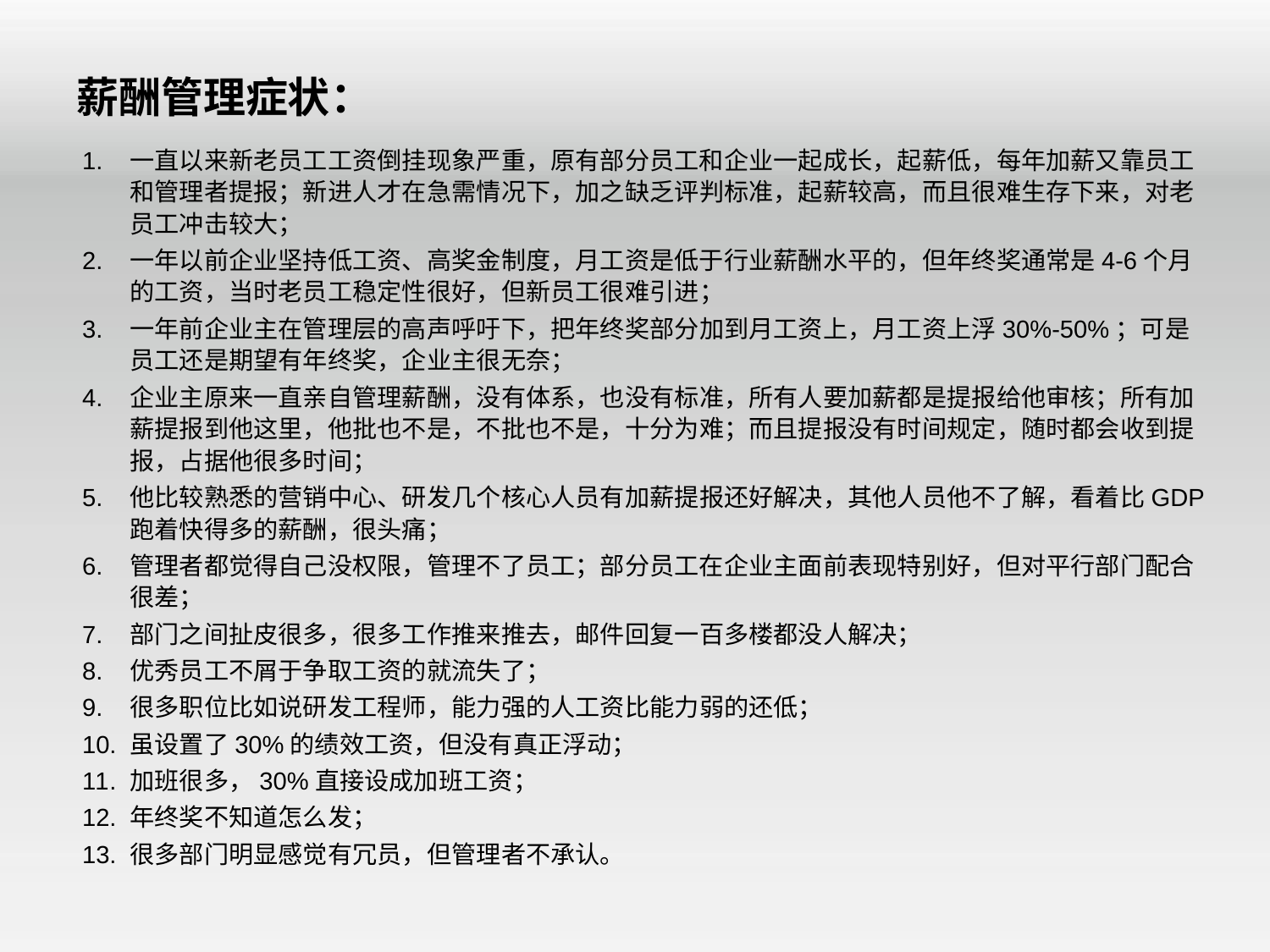

# 薪酬管理症状：
一直以来新老员工工资倒挂现象严重，原有部分员工和企业一起成长，起薪低，每年加薪又靠员工和管理者提报；新进人才在急需情况下，加之缺乏评判标准，起薪较高，而且很难生存下来，对老员工冲击较大；
一年以前企业坚持低工资、高奖金制度，月工资是低于行业薪酬水平的，但年终奖通常是4-6个月的工资，当时老员工稳定性很好，但新员工很难引进；
一年前企业主在管理层的高声呼吁下，把年终奖部分加到月工资上，月工资上浮30%-50%；可是员工还是期望有年终奖，企业主很无奈；
企业主原来一直亲自管理薪酬，没有体系，也没有标准，所有人要加薪都是提报给他审核；所有加薪提报到他这里，他批也不是，不批也不是，十分为难；而且提报没有时间规定，随时都会收到提报，占据他很多时间；
他比较熟悉的营销中心、研发几个核心人员有加薪提报还好解决，其他人员他不了解，看着比GDP跑着快得多的薪酬，很头痛；
管理者都觉得自己没权限，管理不了员工；部分员工在企业主面前表现特别好，但对平行部门配合很差；
部门之间扯皮很多，很多工作推来推去，邮件回复一百多楼都没人解决；
优秀员工不屑于争取工资的就流失了；
很多职位比如说研发工程师，能力强的人工资比能力弱的还低；
虽设置了30%的绩效工资，但没有真正浮动；
加班很多，30%直接设成加班工资；
年终奖不知道怎么发；
很多部门明显感觉有冗员，但管理者不承认。